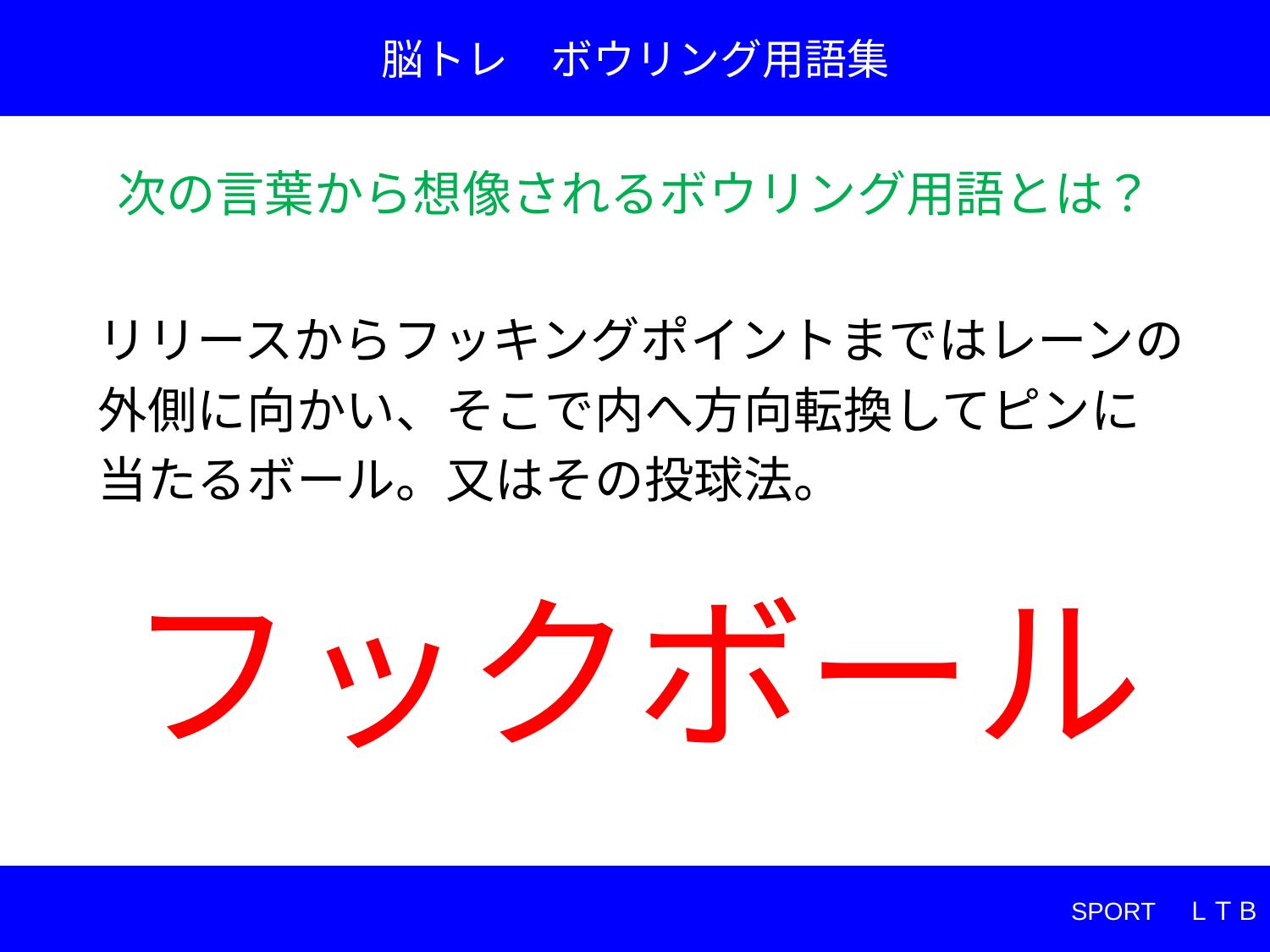

脳トレ　ボウリング用語集
次の言葉から想像されるボウリング用語とは？
リリースからフッキングポイントまではレーンの
外側に向かい、そこで内へ方向転換してピンに
当たるボール。又はその投球法。
# フックボール
SPORT　ＬＴＢ